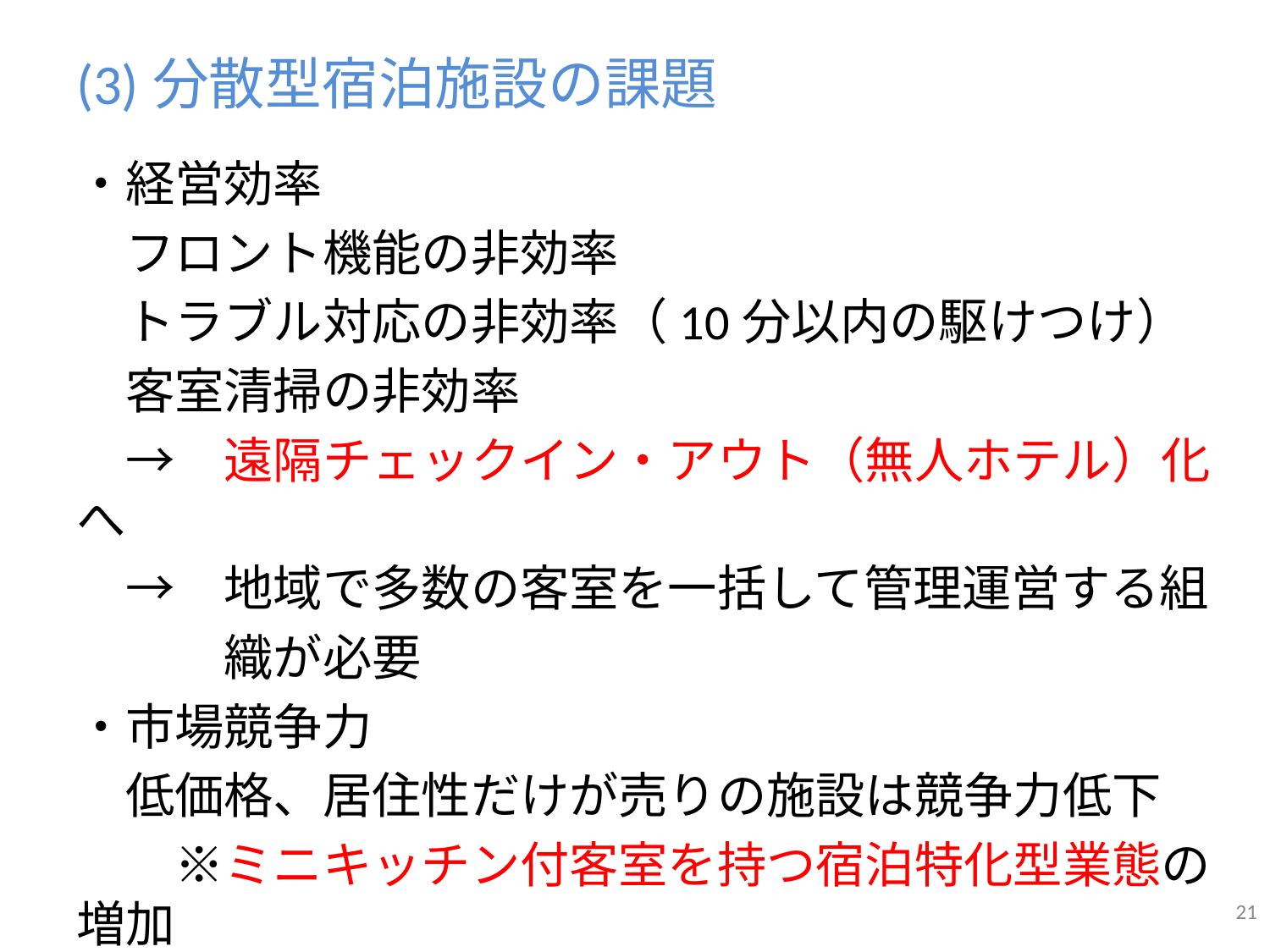

# (3)分散型宿泊施設の課題
・経営効率
　フロント機能の非効率
　トラブル対応の非効率（10分以内の駆けつけ）
　客室清掃の非効率
　→　遠隔チェックイン・アウト（無人ホテル）化へ
　→　地域で多数の客室を一括して管理運営する組
　　　織が必要
・市場競争力
　低価格、居住性だけが売りの施設は競争力低下
　　※ミニキッチン付客室を持つ宿泊特化型業態の増加

21